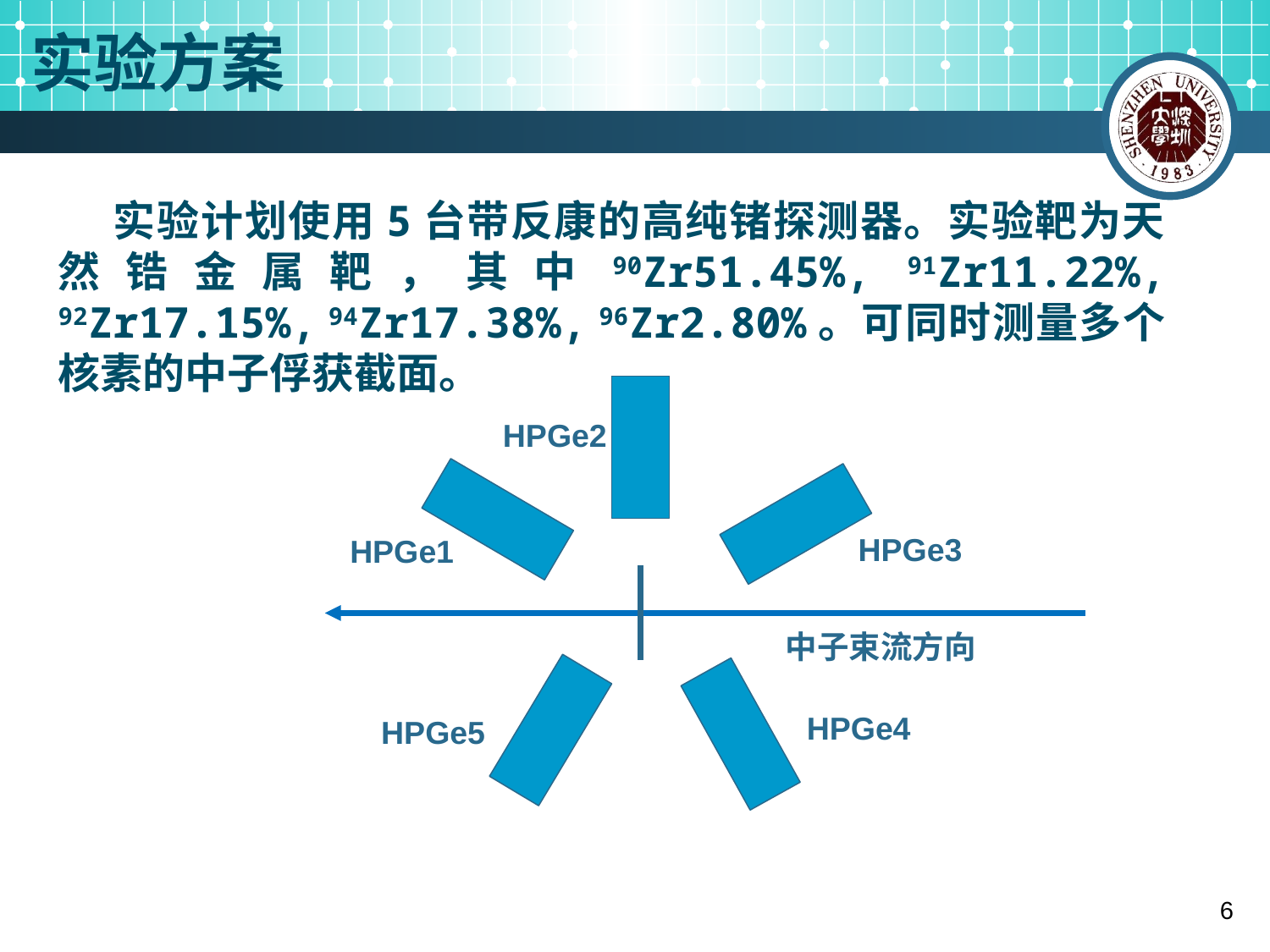

# 实验方案

    实验计划使用5台带反康的高纯锗探测器。实验靶为天然锆金属靶，其中90Zr51.45%, 91Zr11.22%, 92Zr17.15%, 94Zr17.38%, 96Zr2.80%。可同时测量多个核素的中子俘获截面。

HPGe2
HPGe3
HPGe1
中子束流方向

HPGe4
HPGe5
6